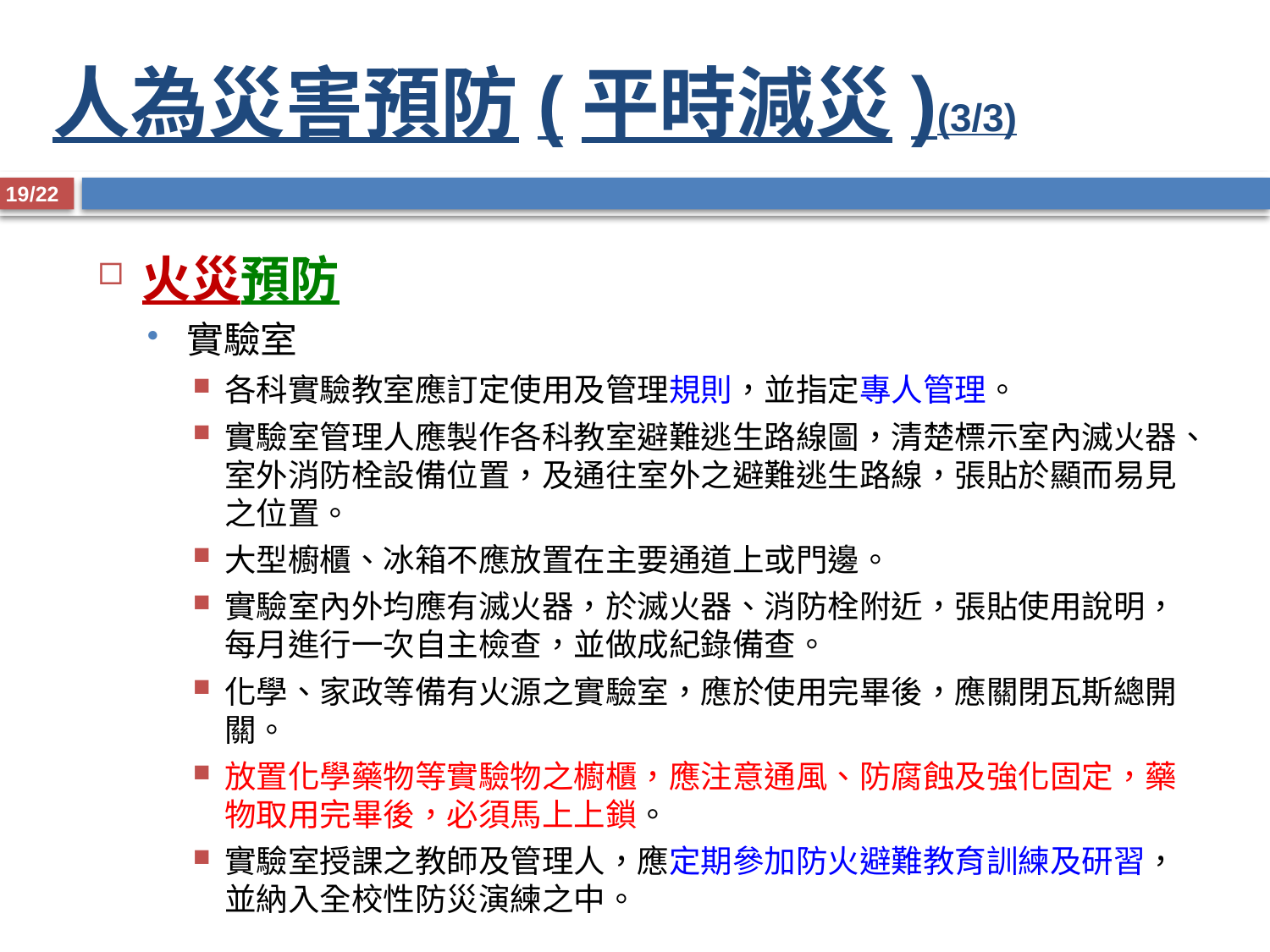

# 人為災害預防(平時減災)(3/3)
19/22
火災預防
實驗室
各科實驗教室應訂定使用及管理規則，並指定專人管理。
實驗室管理人應製作各科教室避難逃生路線圖，清楚標示室內滅火器、室外消防栓設備位置，及通往室外之避難逃生路線，張貼於顯而易見之位置。
大型櫥櫃、冰箱不應放置在主要通道上或門邊。
實驗室內外均應有滅火器，於滅火器、消防栓附近，張貼使用說明，每月進行一次自主檢查，並做成紀錄備查。
化學、家政等備有火源之實驗室，應於使用完畢後，應關閉瓦斯總開關。
放置化學藥物等實驗物之櫥櫃，應注意通風、防腐蝕及強化固定，藥物取用完畢後，必須馬上上鎖。
實驗室授課之教師及管理人，應定期參加防火避難教育訓練及研習，並納入全校性防災演練之中。